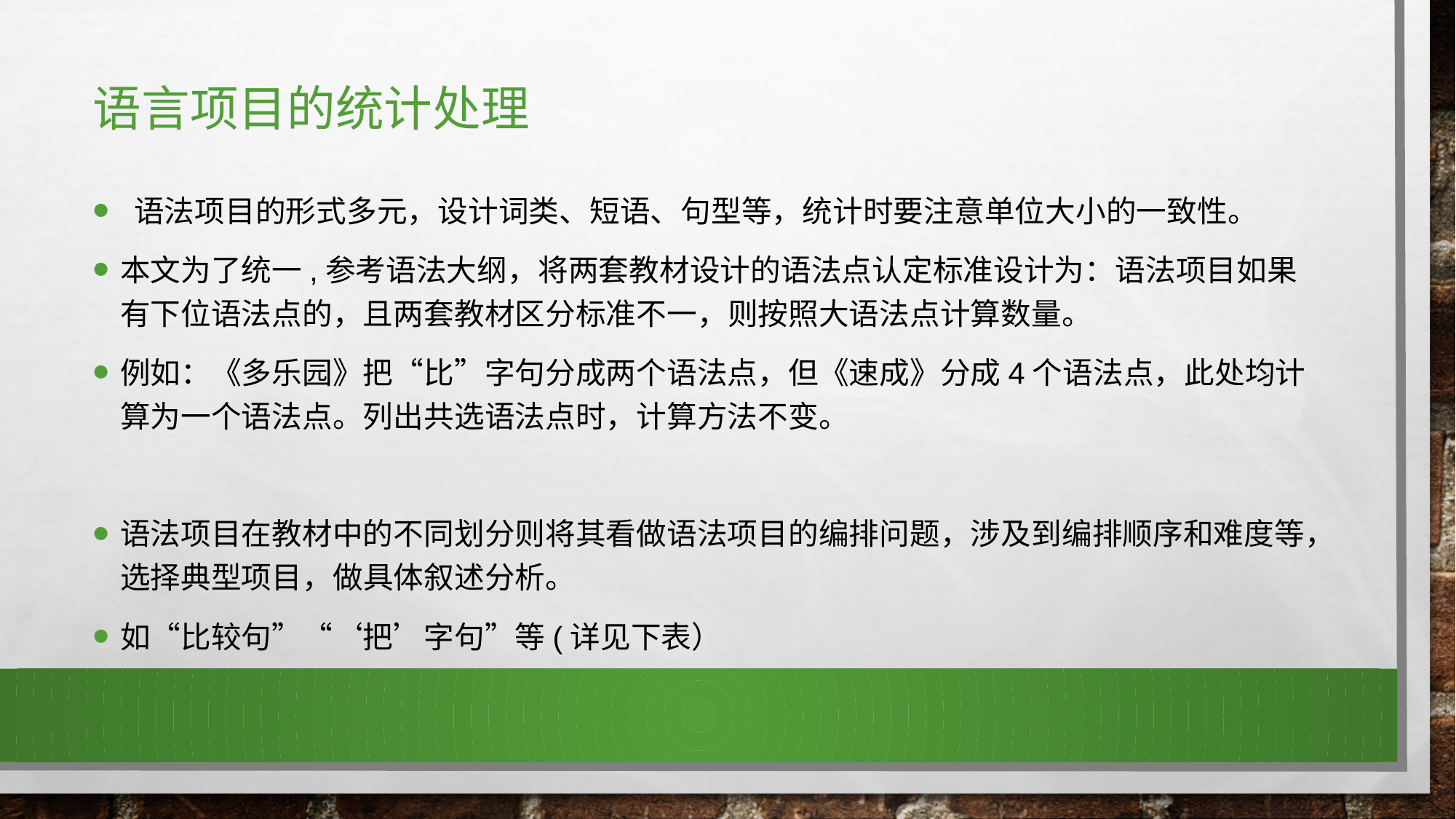

# 语言项目的统计处理
 语法项目的形式多元，设计词类、短语、句型等，统计时要注意单位大小的一致性。
本文为了统一,参考语法大纲，将两套教材设计的语法点认定标准设计为：语法项目如果有下位语法点的，且两套教材区分标准不一，则按照大语法点计算数量。
例如：《多乐园》把“比”字句分成两个语法点，但《速成》分成4个语法点，此处均计算为一个语法点。列出共选语法点时，计算方法不变。

语法项目在教材中的不同划分则将其看做语法项目的编排问题，涉及到编排顺序和难度等，选择典型项目，做具体叙述分析。
如“比较句”“‘把’字句”等(详见下表）